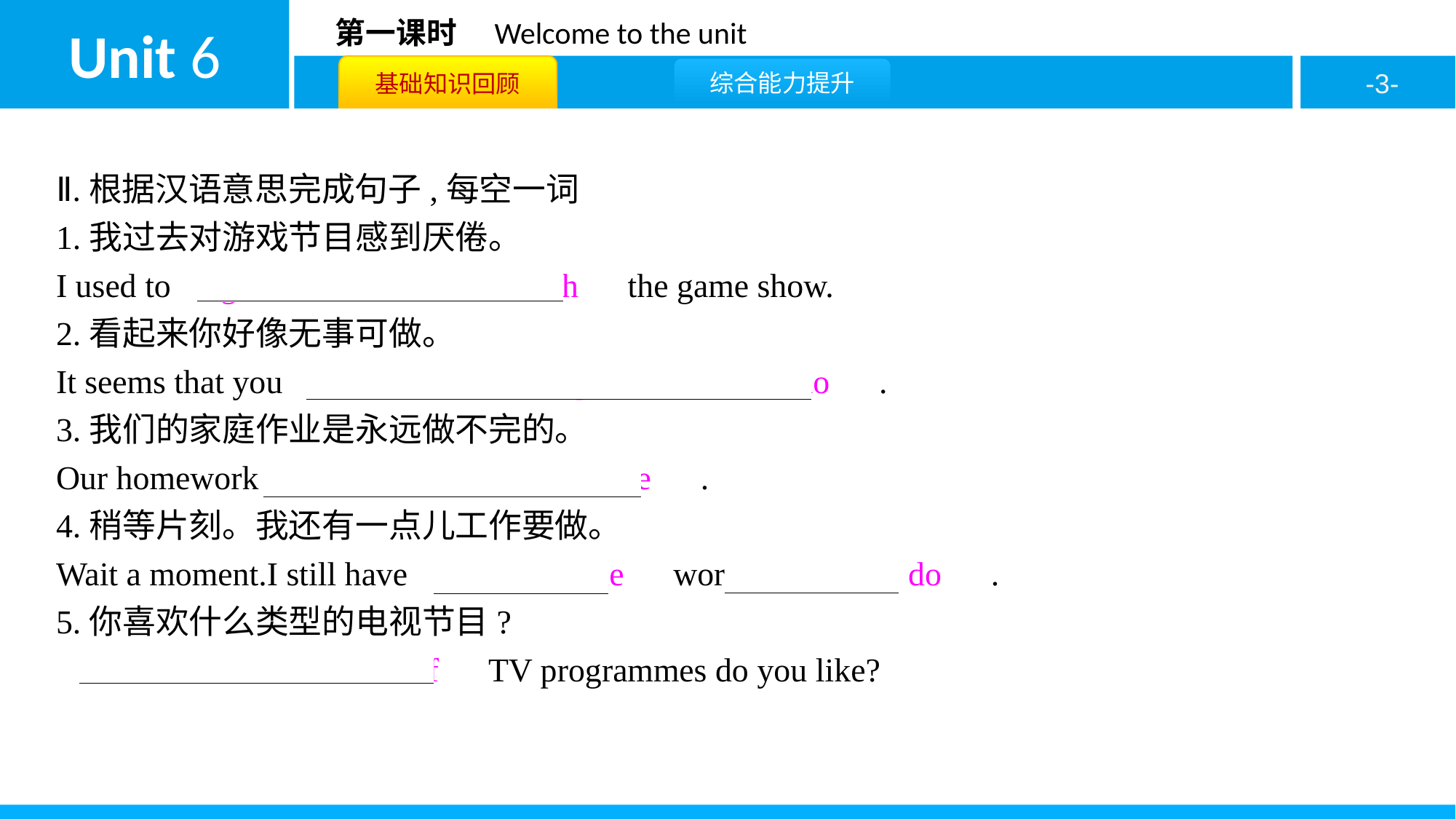

Ⅱ.根据汉语意思完成句子,每空一词
1.我过去对游戏节目感到厌倦。
I used to　get　 　bored　 　with　the game show.
2.看起来你好像无事可做。
It seems that you　have　 　nothing　 　to　 　do　.
3.我们的家庭作业是永远做不完的。
Our homework　is　 　never　 　done　.
4.稍等片刻。我还有一点儿工作要做。
Wait a moment.I still have　a　 　little　work　to　 　do　.
5.你喜欢什么类型的电视节目?
　What　 　kind　 　of　TV programmes do you like?